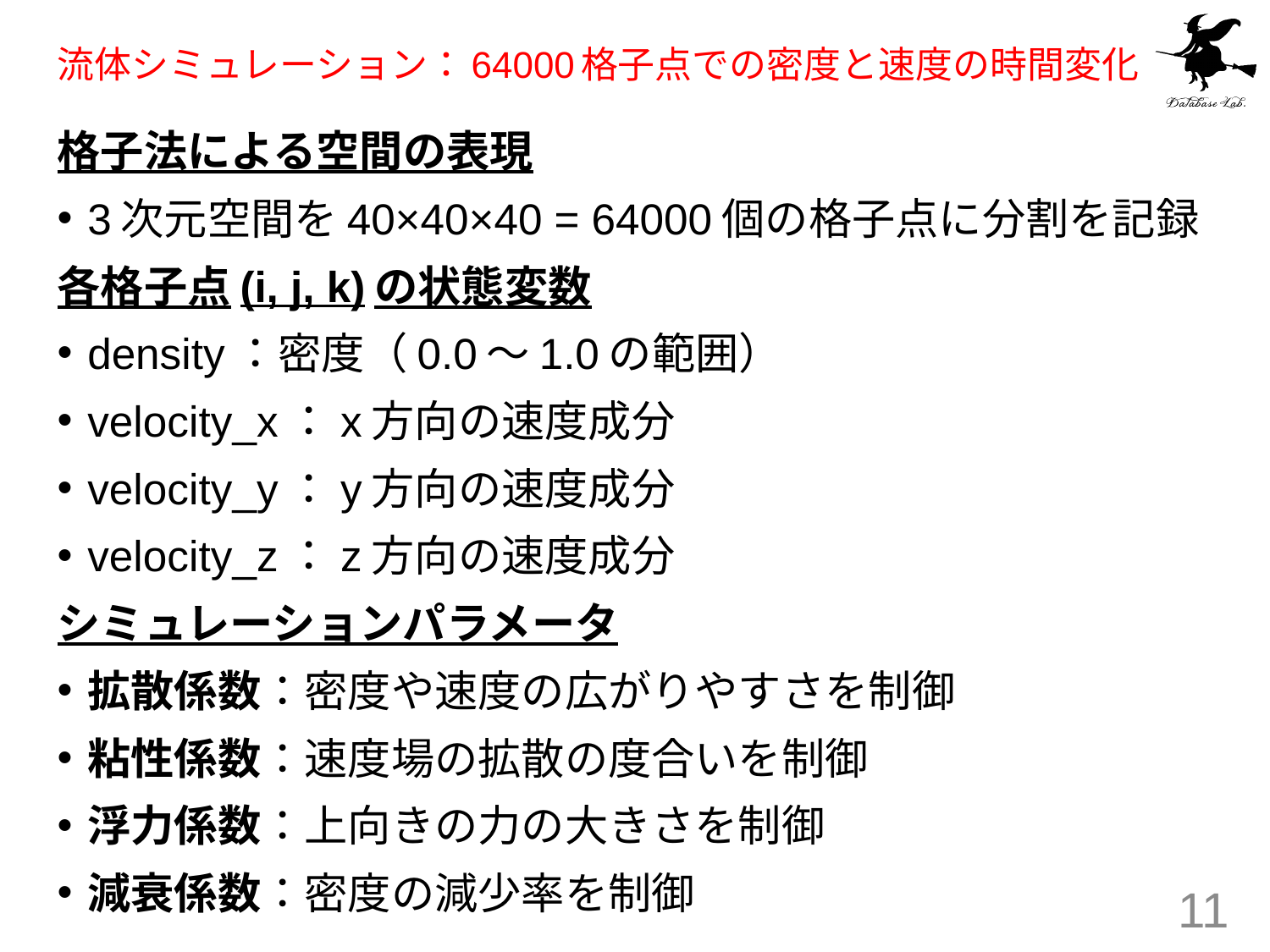

# 流体シミュレーション：64000格子点での密度と速度の時間変化
格子法による空間の表現
3次元空間を40×40×40 = 64000個の格子点に分割を記録
各格子点(i, j, k)の状態変数
density：密度（0.0～1.0の範囲）
velocity_x：x方向の速度成分
velocity_y：y方向の速度成分
velocity_z：z方向の速度成分
シミュレーションパラメータ
拡散係数：密度や速度の広がりやすさを制御
粘性係数：速度場の拡散の度合いを制御
浮力係数：上向きの力の大きさを制御
減衰係数：密度の減少率を制御

11